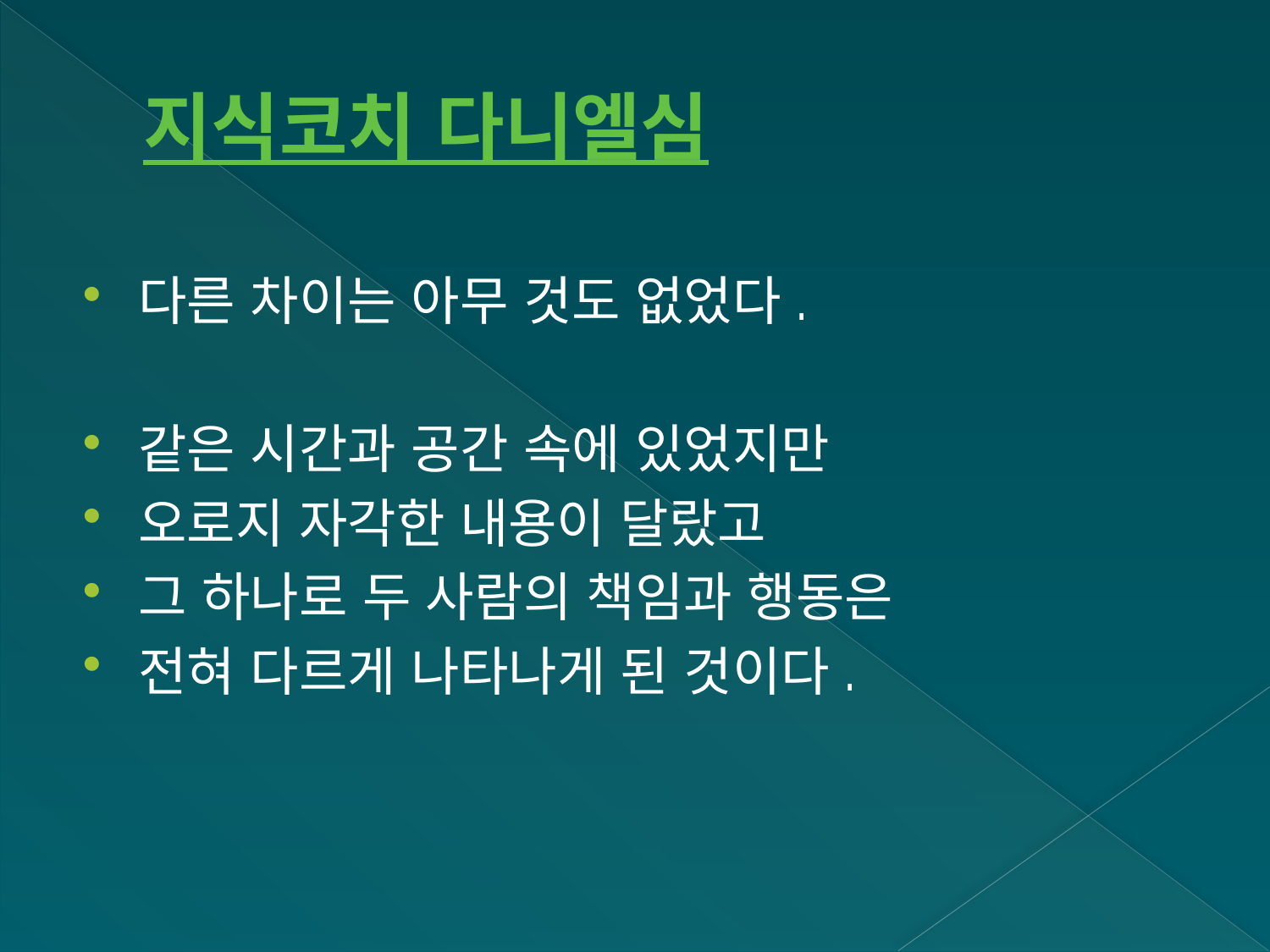

# 지식코치 다니엘심
다른 차이는 아무 것도 없었다.

같은 시간과 공간 속에 있었지만
오로지 자각한 내용이 달랐고
그 하나로 두 사람의 책임과 행동은
전혀 다르게 나타나게 된 것이다.